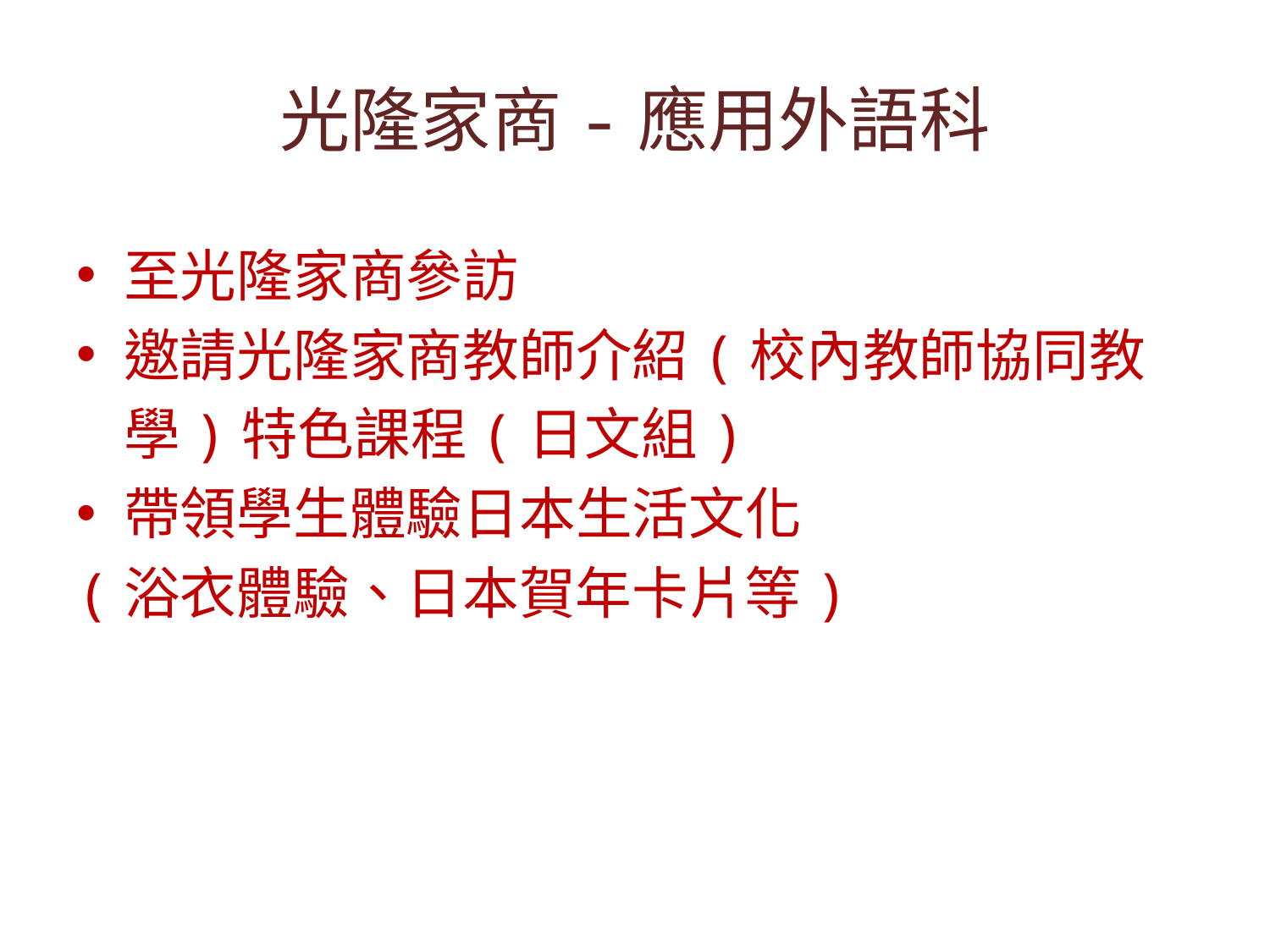

# 光隆家商-應用外語科
至光隆家商參訪
邀請光隆家商教師介紹(校內教師協同教學)特色課程(日文組)
帶領學生體驗日本生活文化
(浴衣體驗、日本賀年卡片等)